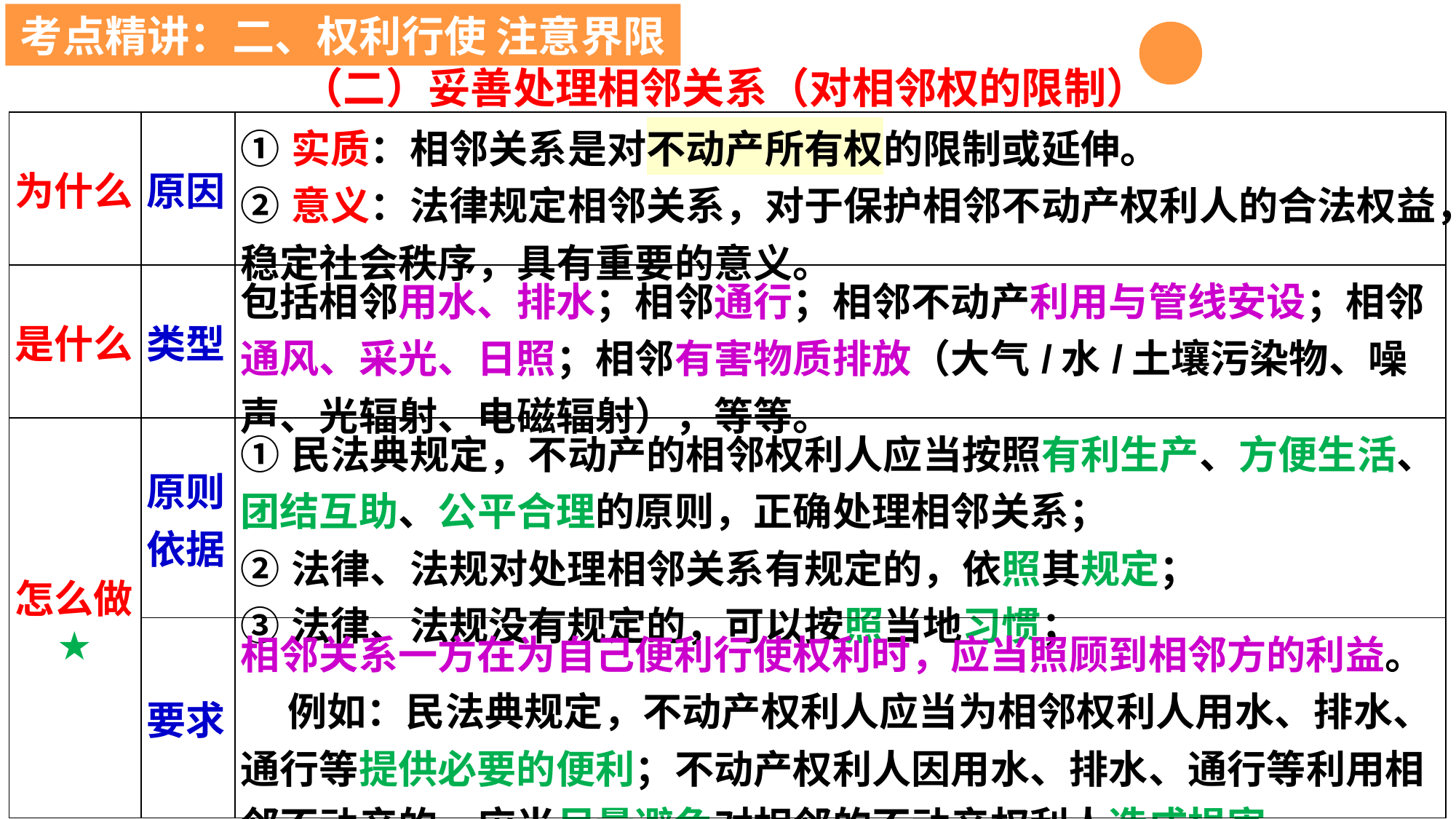

考点精讲：二、权利行使 注意界限

（二）妥善处理相邻关系（对相邻权的限制）
| 为什么 | 原因 | ①实质：相邻关系是对不动产所有权的限制或延伸。 ②意义：法律规定相邻关系，对于保护相邻不动产权利人的合法权益，稳定社会秩序，具有重要的意义。 |
| --- | --- | --- |
| 是什么 | 类型 | 包括相邻用水、排水；相邻通行；相邻不动产利用与管线安设；相邻通风、采光、日照；相邻有害物质排放（大气/水/土壤污染物、噪声、光辐射、电磁辐射），等等。 |
| 怎么做 ★ | 原则 依据 | ①民法典规定，不动产的相邻权利人应当按照有利生产、方便生活、团结互助、公平合理的原则，正确处理相邻关系； ②法律、法规对处理相邻关系有规定的，依照其规定； ③法律、法规没有规定的，可以按照当地习惯； |
|  | 要求 | 相邻关系一方在为自己便利行使权利时，应当照顾到相邻方的利益。 例如：民法典规定，不动产权利人应当为相邻权利人用水、排水、通行等提供必要的便利；不动产权利人因用水、排水、通行等利用相邻不动产的，应当尽量避免对相邻的不动产权利人造成损害。 |